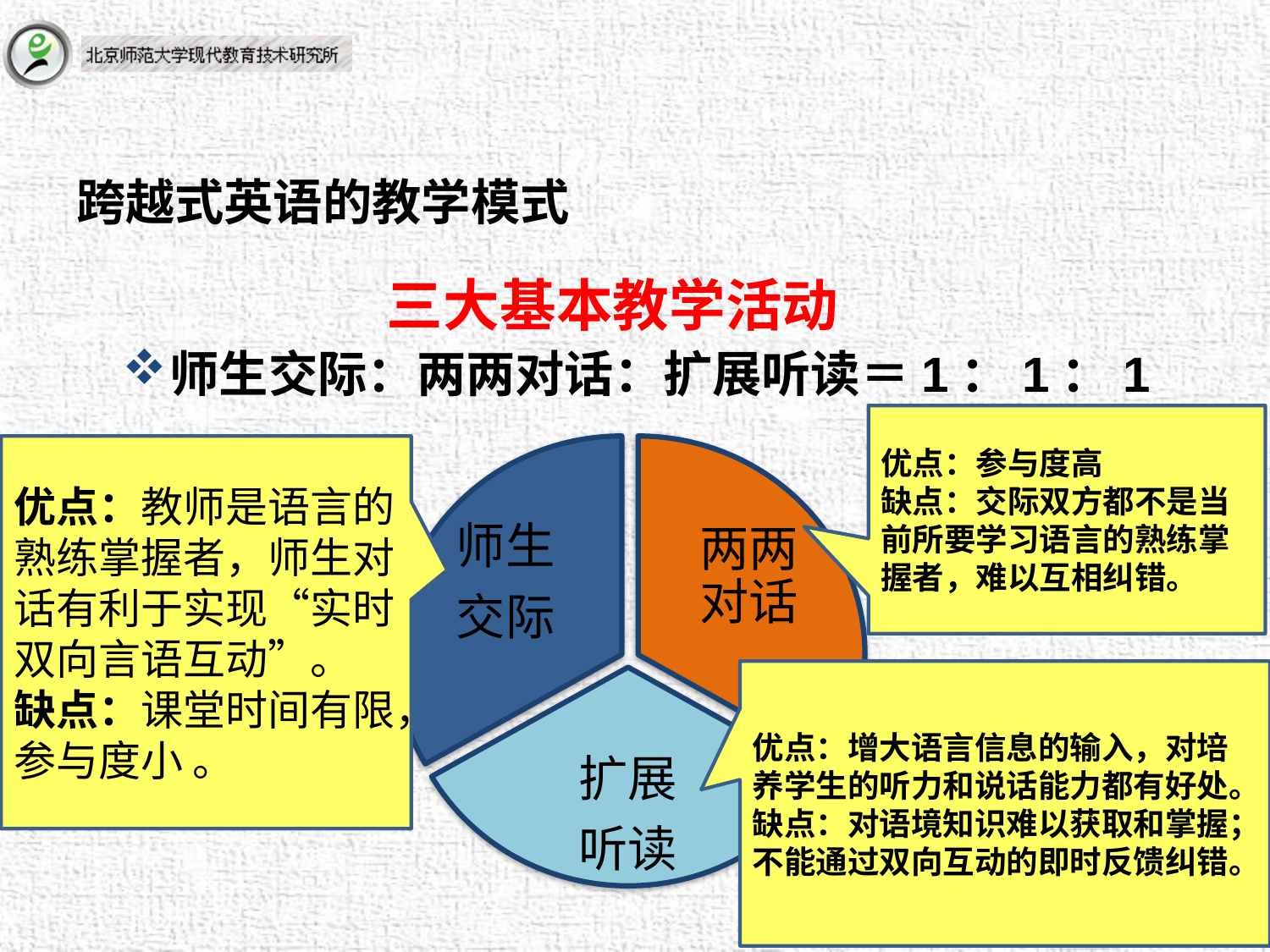

# 跨越式英语的教学模式
三大基本教学活动

师生交际：两两对话：扩展听读＝1：1：1

优点：参与度高
缺点：交际双方都不是当前所要学习语言的熟练掌握者，难以互相纠错。
优点：教师是语言的熟练掌握者，师生对话有利于实现“实时双向言语互动”。
缺点：课堂时间有限，参与度小 。
师生
交际
两两对话
扩展
听读
优点：增大语言信息的输入，对培养学生的听力和说话能力都有好处。
缺点：对语境知识难以获取和掌握；不能通过双向互动的即时反馈纠错。